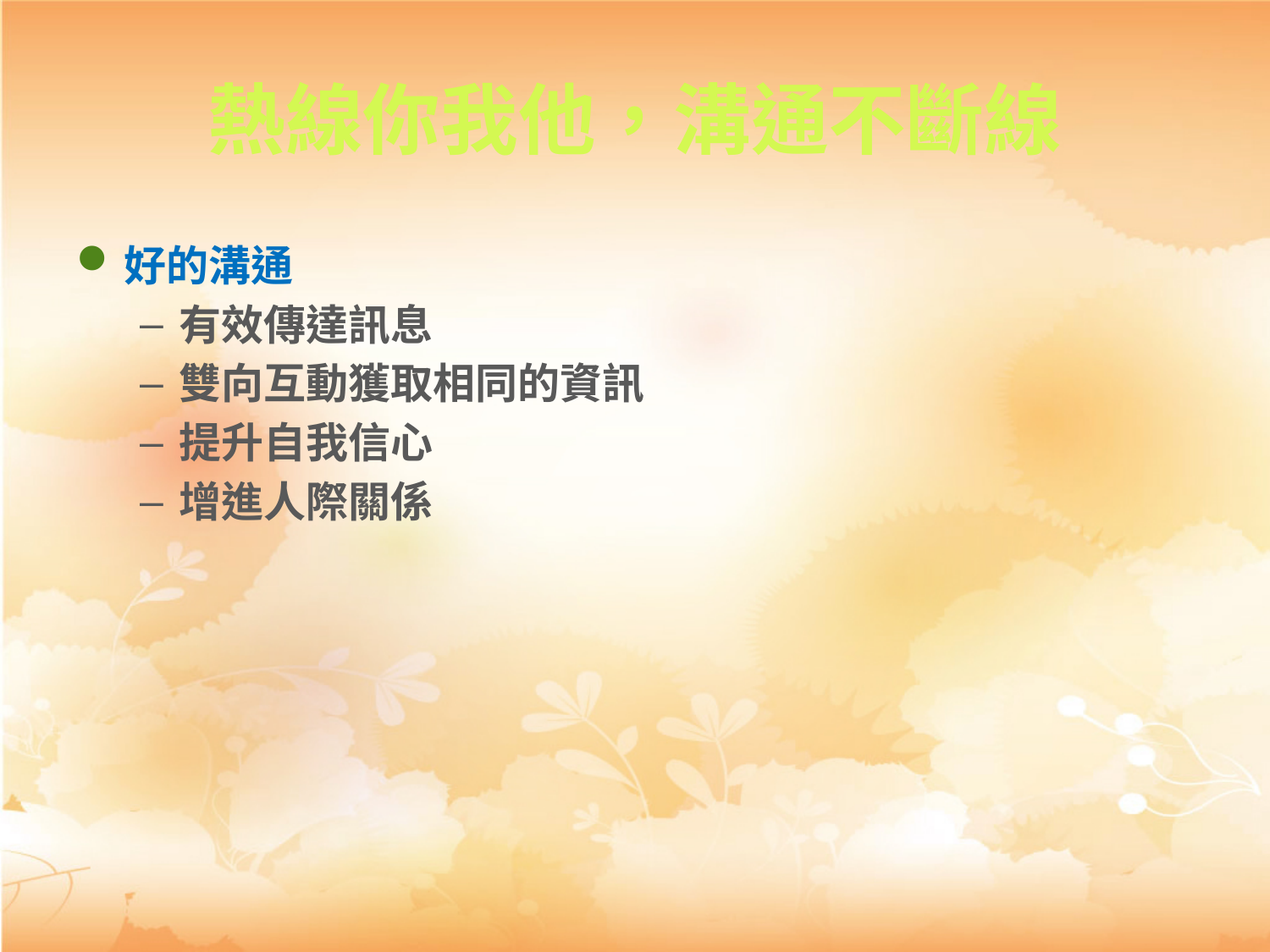

# 熱線你我他，溝通不斷線
好的溝通
有效傳達訊息
雙向互動獲取相同的資訊
提升自我信心
增進人際關係